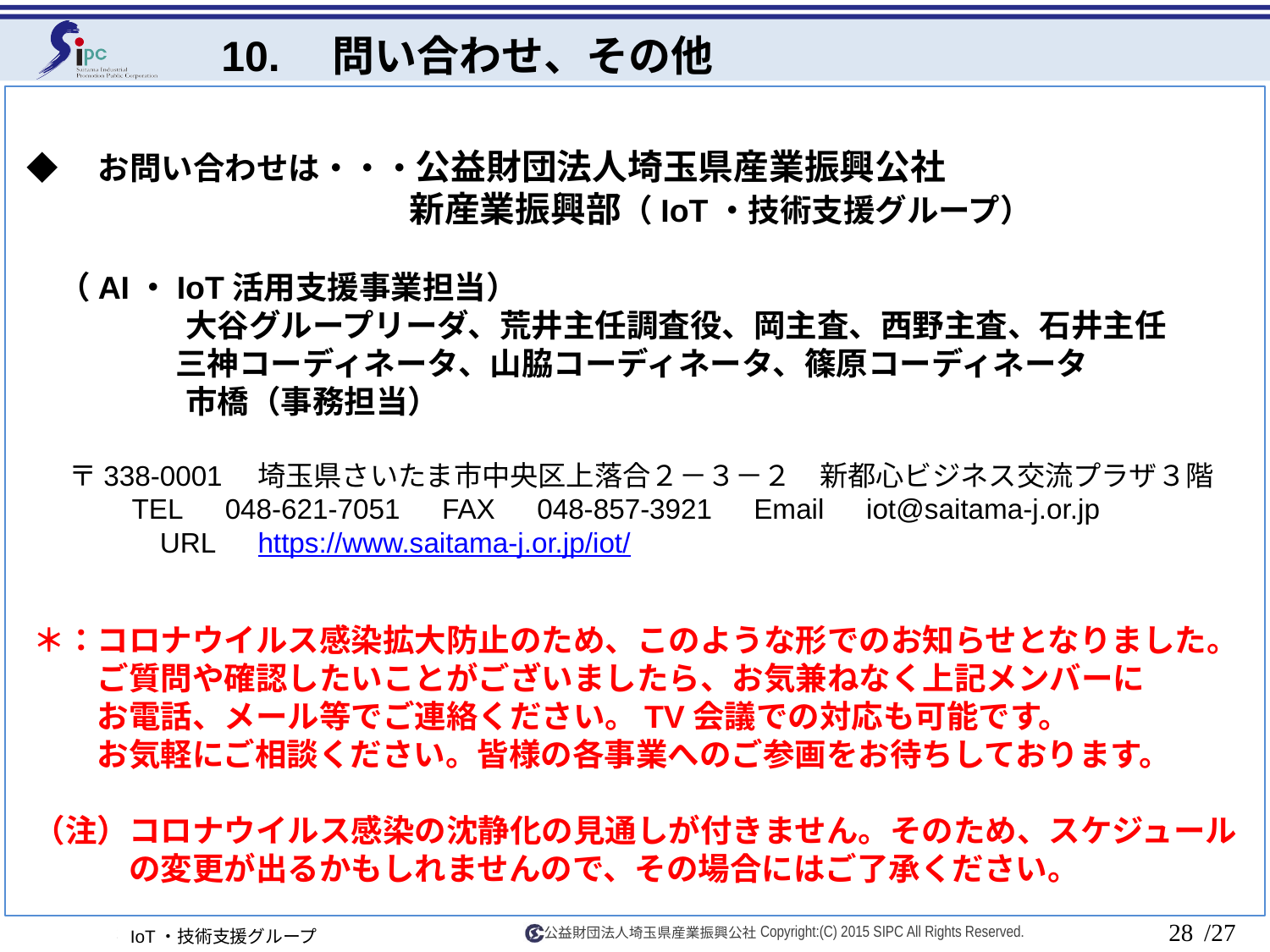

10.　問い合わせ、その他
  ◆　お問い合わせは・・・公益財団法人埼玉県産業振興公社
　　　　　　　　　　 　新産業振興部（IoT・技術支援グループ）

　  （AI・IoT活用支援事業担当）
　  　　　　大谷グループリーダ、荒井主任調査役、岡主査、西野主査、石井主任
　     　　　三神コーディネータ、山脇コーディネータ、篠原コーディネータ
　　  　　　市橋（事務担当）

　　〒338-0001　埼玉県さいたま市中央区上落合２－３－２　新都心ビジネス交流プラザ３階
　　　　TEL　048-621-7051　FAX　048-857-3921　Email　iot@saitama-j.or.jp
　　　　　URL　https://www.saitama-j.or.jp/iot/
＊：コロナウイルス感染拡大防止のため、このような形でのお知らせとなりました。
　　ご質問や確認したいことがございましたら、お気兼ねなく上記メンバーに
　　お電話、メール等でご連絡ください。TV会議での対応も可能です。
　　お気軽にご相談ください。皆様の各事業へのご参画をお待ちしております。

（注）コロナウイルス感染の沈静化の見通しが付きません。そのため、スケジュール
　　　の変更が出るかもしれませんので、その場合にはご了承ください。
28
/27
IoT・技術支援グループ